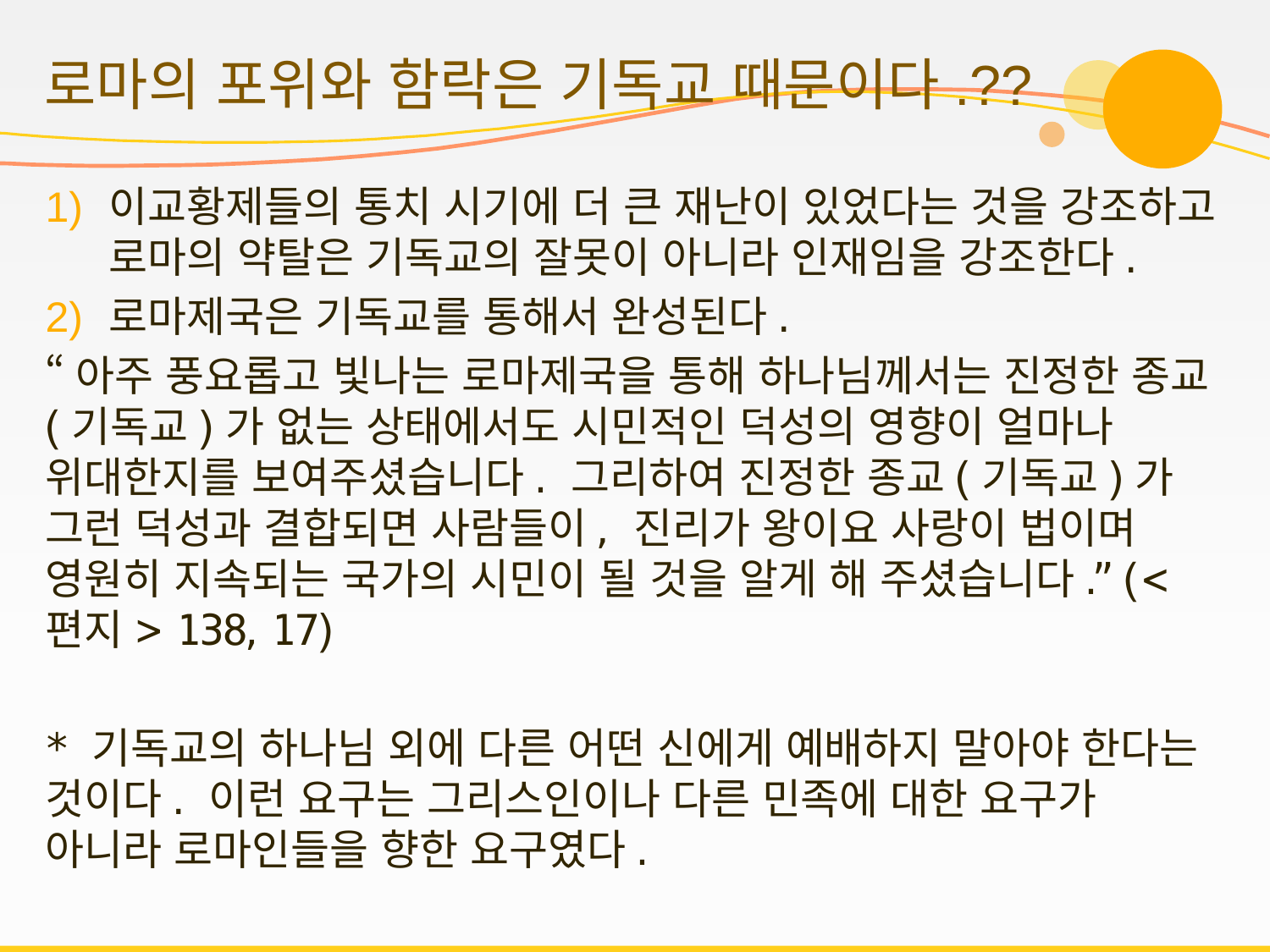

# 로마의 포위와 함락은 기독교 때문이다.??
이교황제들의 통치 시기에 더 큰 재난이 있었다는 것을 강조하고 로마의 약탈은 기독교의 잘못이 아니라 인재임을 강조한다.
로마제국은 기독교를 통해서 완성된다.
“아주 풍요롭고 빛나는 로마제국을 통해 하나님께서는 진정한 종교(기독교)가 없는 상태에서도 시민적인 덕성의 영향이 얼마나 위대한지를 보여주셨습니다. 그리하여 진정한 종교(기독교)가 그런 덕성과 결합되면 사람들이, 진리가 왕이요 사랑이 법이며 영원히 지속되는 국가의 시민이 될 것을 알게 해 주셨습니다.” (<편지> 138, 17)

* 기독교의 하나님 외에 다른 어떤 신에게 예배하지 말아야 한다는 것이다. 이런 요구는 그리스인이나 다른 민족에 대한 요구가 아니라 로마인들을 향한 요구였다.